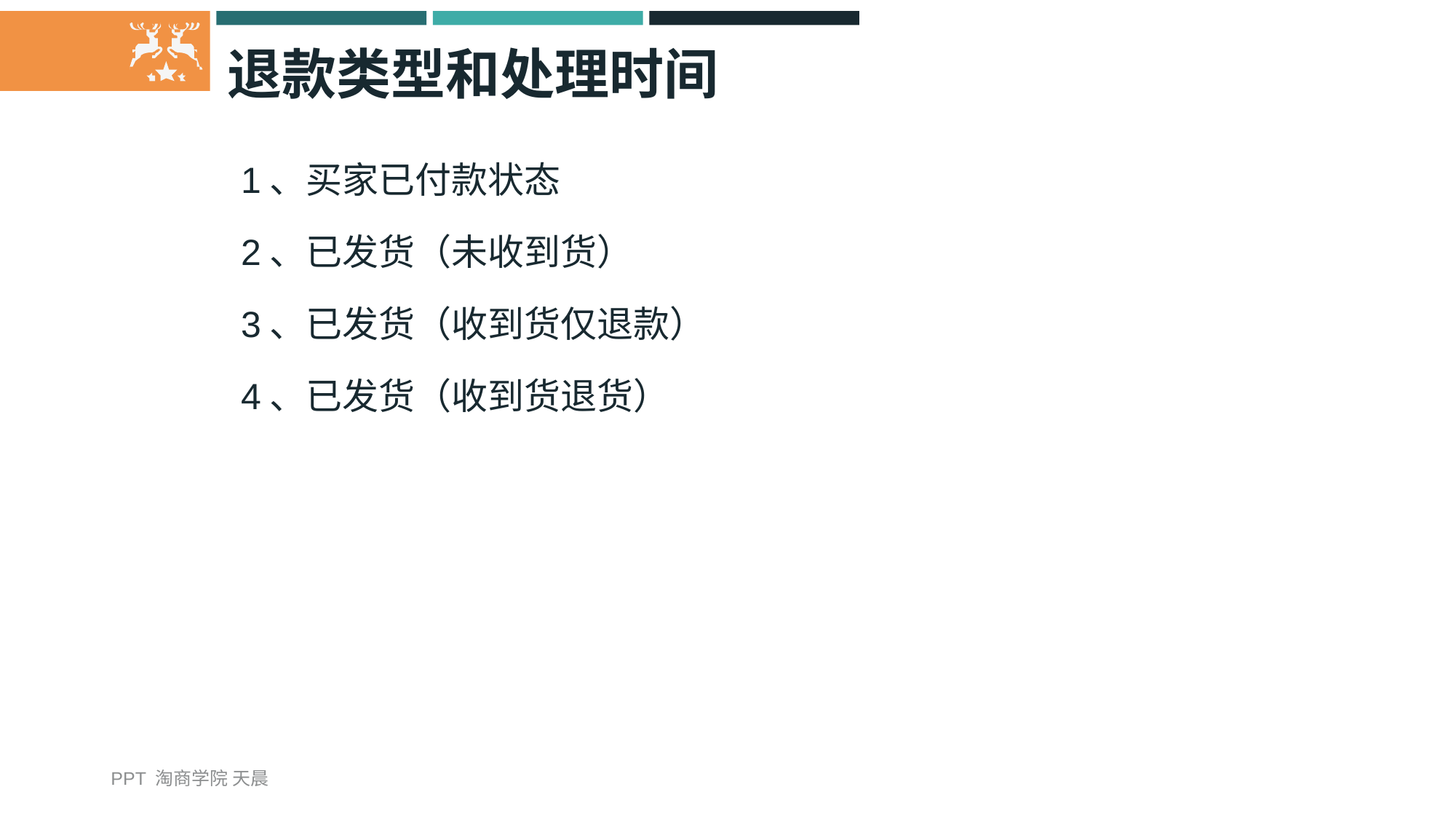

# 退款类型和处理时间
1、买家已付款状态
2、已发货（未收到货）
3、已发货（收到货仅退款）
4、已发货（收到货退货）

PPT 淘商学院 天晨